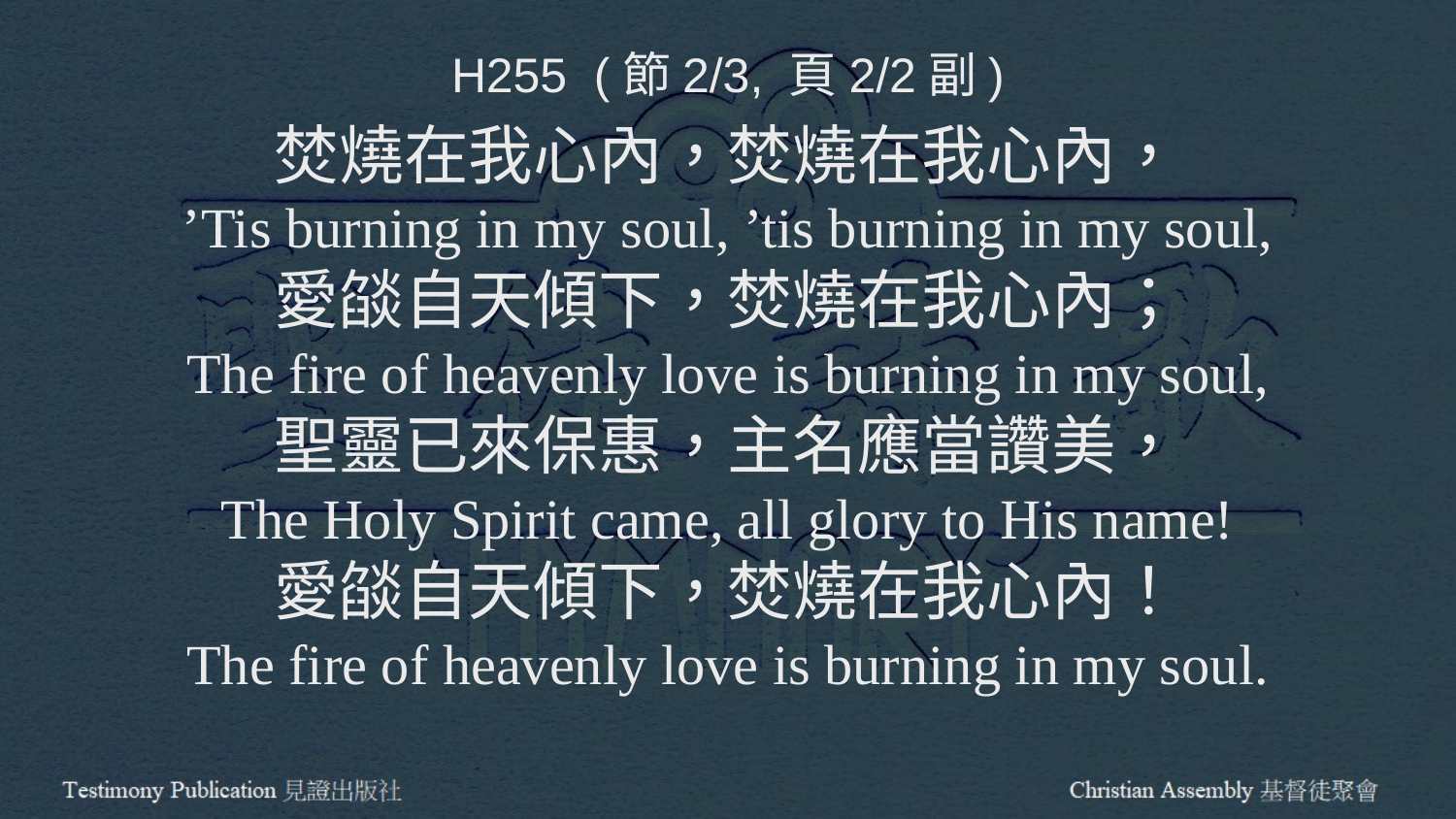

H255  (節2/3, 頁2/2副)
焚燒在我心內，焚燒在我心內，
’Tis burning in my soul, ’tis burning in my soul,
愛燄自天傾下，焚燒在我心內；
The fire of heavenly love is burning in my soul,
聖靈已來保惠，主名應當讚美，
The Holy Spirit came, all glory to His name!
愛燄自天傾下，焚燒在我心內！
The fire of heavenly love is burning in my soul.